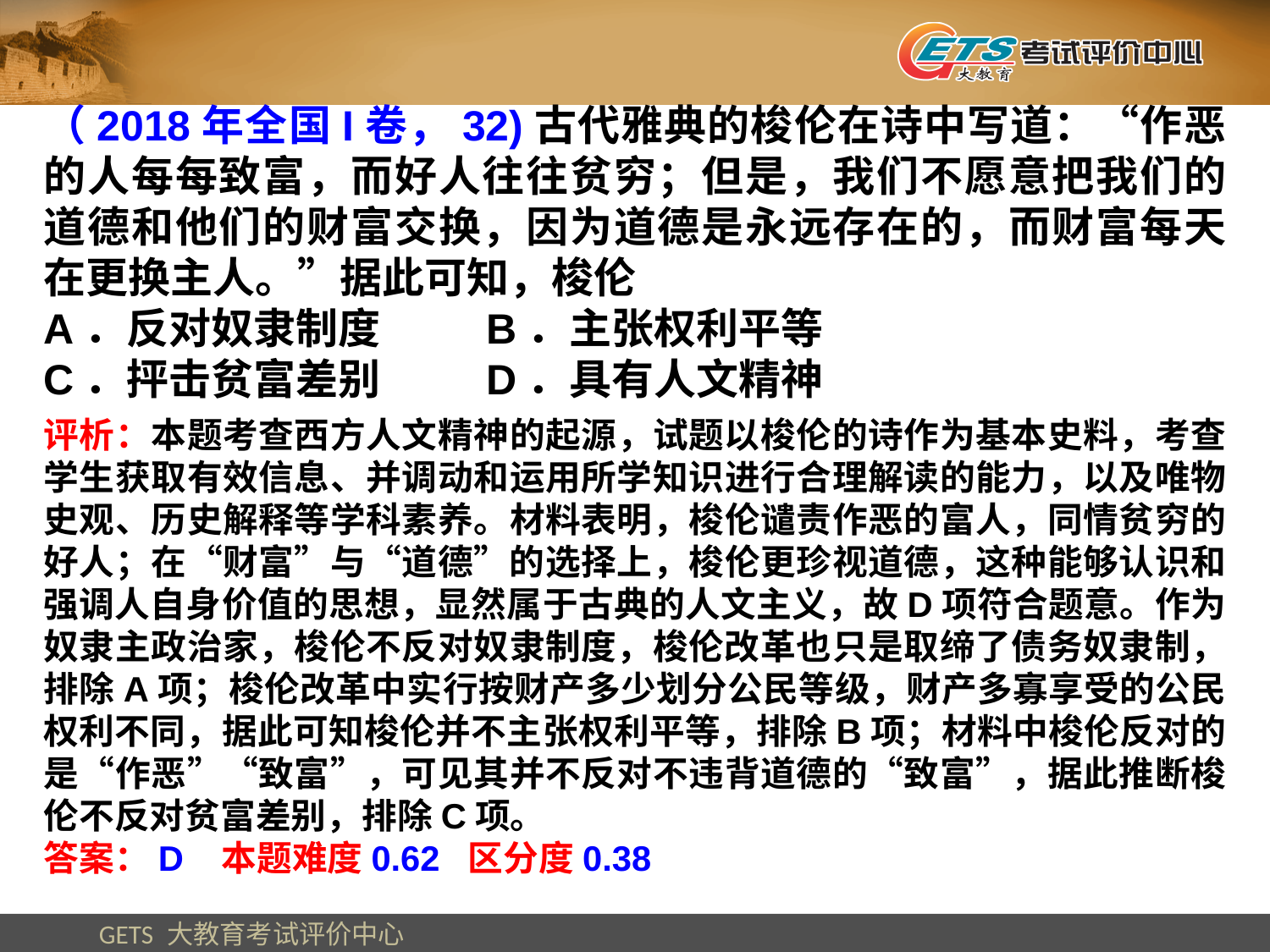

（2018年全国I卷，32)古代雅典的梭伦在诗中写道：“作恶的人每每致富，而好人往往贫穷；但是，我们不愿意把我们的道德和他们的财富交换，因为道德是永远存在的，而财富每天在更换主人。”据此可知，梭伦
A．反对奴隶制度          B．主张权利平等
C．抨击贫富差别          D．具有人文精神
评析：本题考查西方人文精神的起源，试题以梭伦的诗作为基本史料，考查学生获取有效信息、并调动和运用所学知识进行合理解读的能力，以及唯物史观、历史解释等学科素养。材料表明，梭伦谴责作恶的富人，同情贫穷的好人；在“财富”与“道德”的选择上，梭伦更珍视道德，这种能够认识和强调人自身价值的思想，显然属于古典的人文主义，故D项符合题意。作为奴隶主政治家，梭伦不反对奴隶制度，梭伦改革也只是取缔了债务奴隶制，排除A项；梭伦改革中实行按财产多少划分公民等级，财产多寡享受的公民权利不同，据此可知梭伦并不主张权利平等，排除B项；材料中梭伦反对的是“作恶”“致富”，可见其并不反对不违背道德的“致富”，据此推断梭伦不反对贫富差别，排除C项。
答案：D   本题难度0.62  区分度0.38